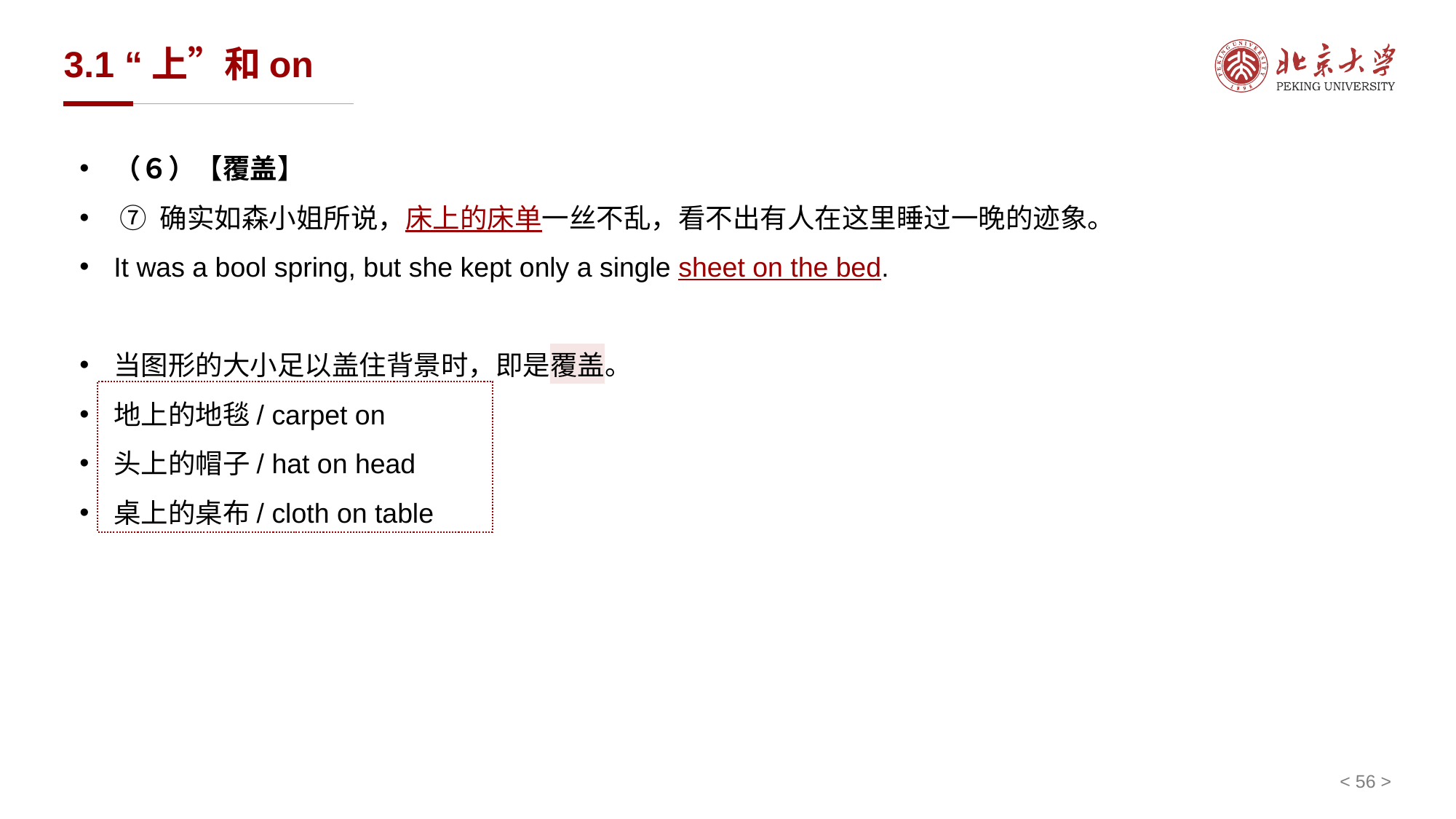

# 3.1 “上”和on
（６）【覆盖】
 ⑦ 确实如森小姐所说，床上的床单一丝不乱，看不出有人在这里睡过一晚的迹象。
It was a bool spring, but she kept only a single sheet on the bed.

当图形的大小足以盖住背景时，即是覆盖。
地上的地毯/ carpet on
头上的帽子/ hat on head
桌上的桌布/ cloth on table

< 56 >